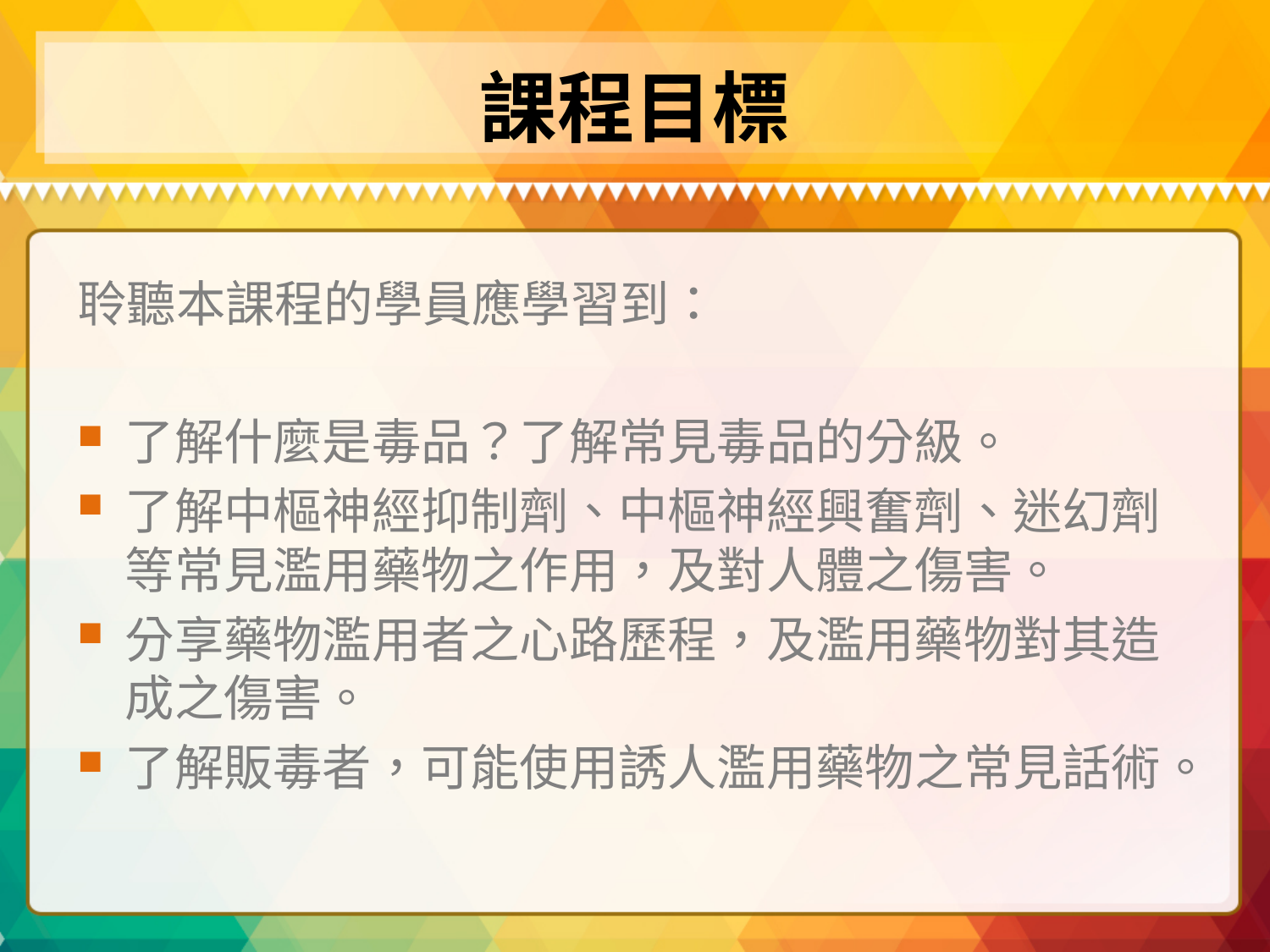

# 課程目標
聆聽本課程的學員應學習到：

了解什麼是毒品？了解常見毒品的分級。
了解中樞神經抑制劑、中樞神經興奮劑、迷幻劑等常見濫用藥物之作用，及對人體之傷害。
分享藥物濫用者之心路歷程，及濫用藥物對其造成之傷害。
了解販毒者，可能使用誘人濫用藥物之常見話術。